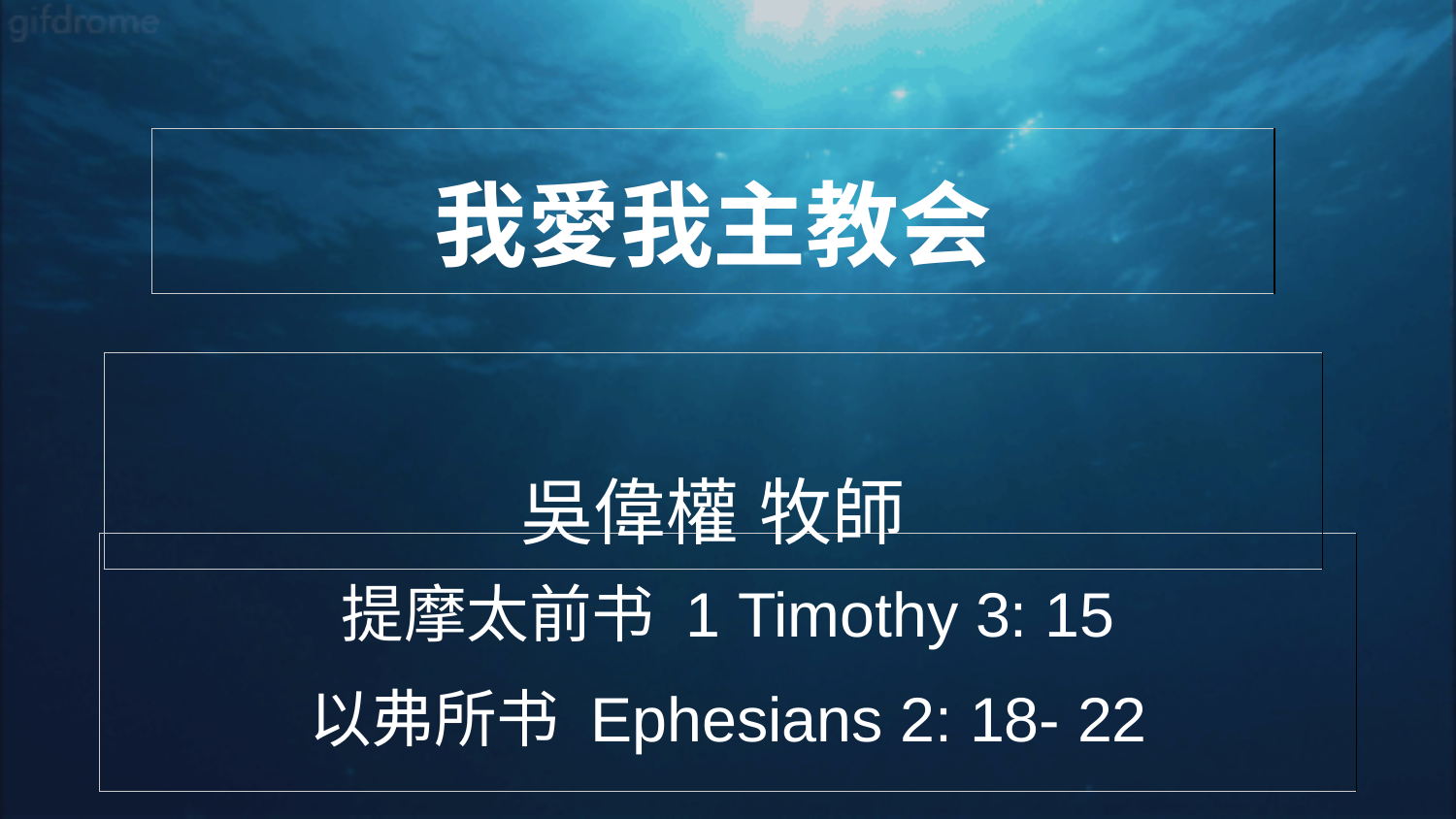

| 我愛我主教会 |
| --- |
| 吳偉權 牧師 |
| --- |
| 提摩太前书 1 Timothy 3: 15 以弗所书 Ephesians 2: 18- 22 |
| --- |